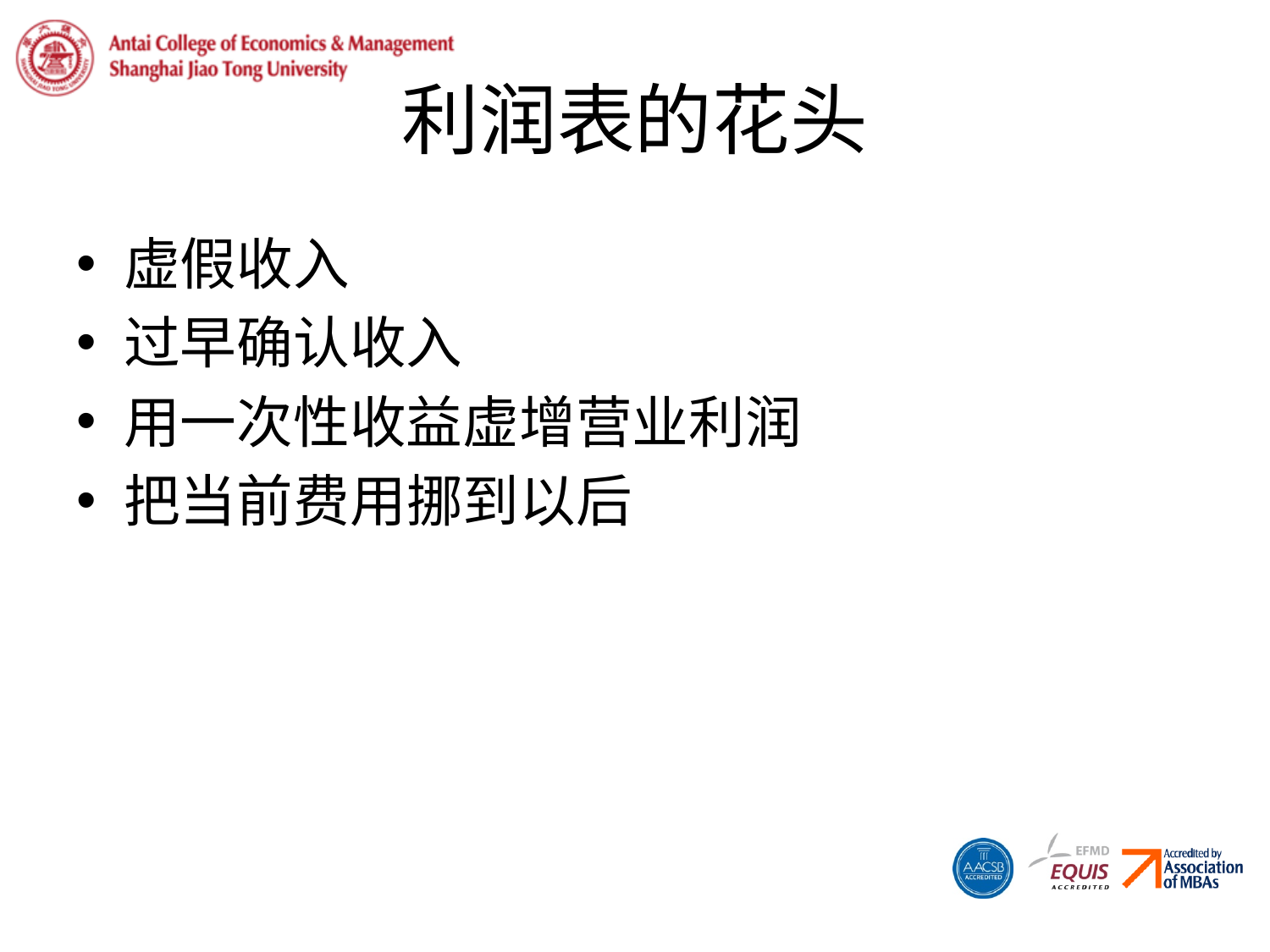

# 利润表的花头
虚假收入
过早确认收入
用一次性收益虚增营业利润
把当前费用挪到以后